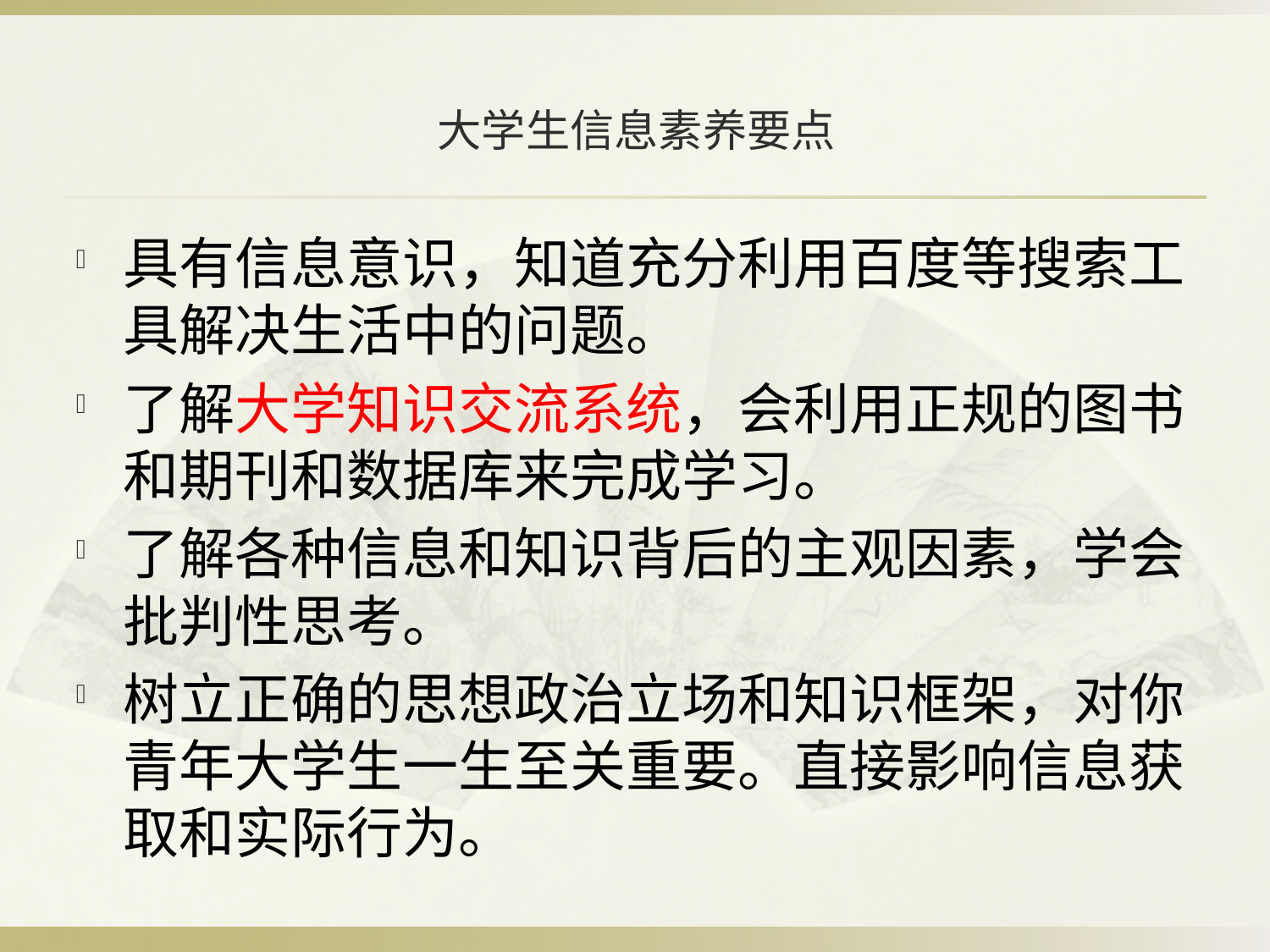

# 大学生信息素养要点
具有信息意识，知道充分利用百度等搜索工具解决生活中的问题。
了解大学知识交流系统，会利用正规的图书和期刊和数据库来完成学习。
了解各种信息和知识背后的主观因素，学会批判性思考。
树立正确的思想政治立场和知识框架，对你青年大学生一生至关重要。直接影响信息获取和实际行为。